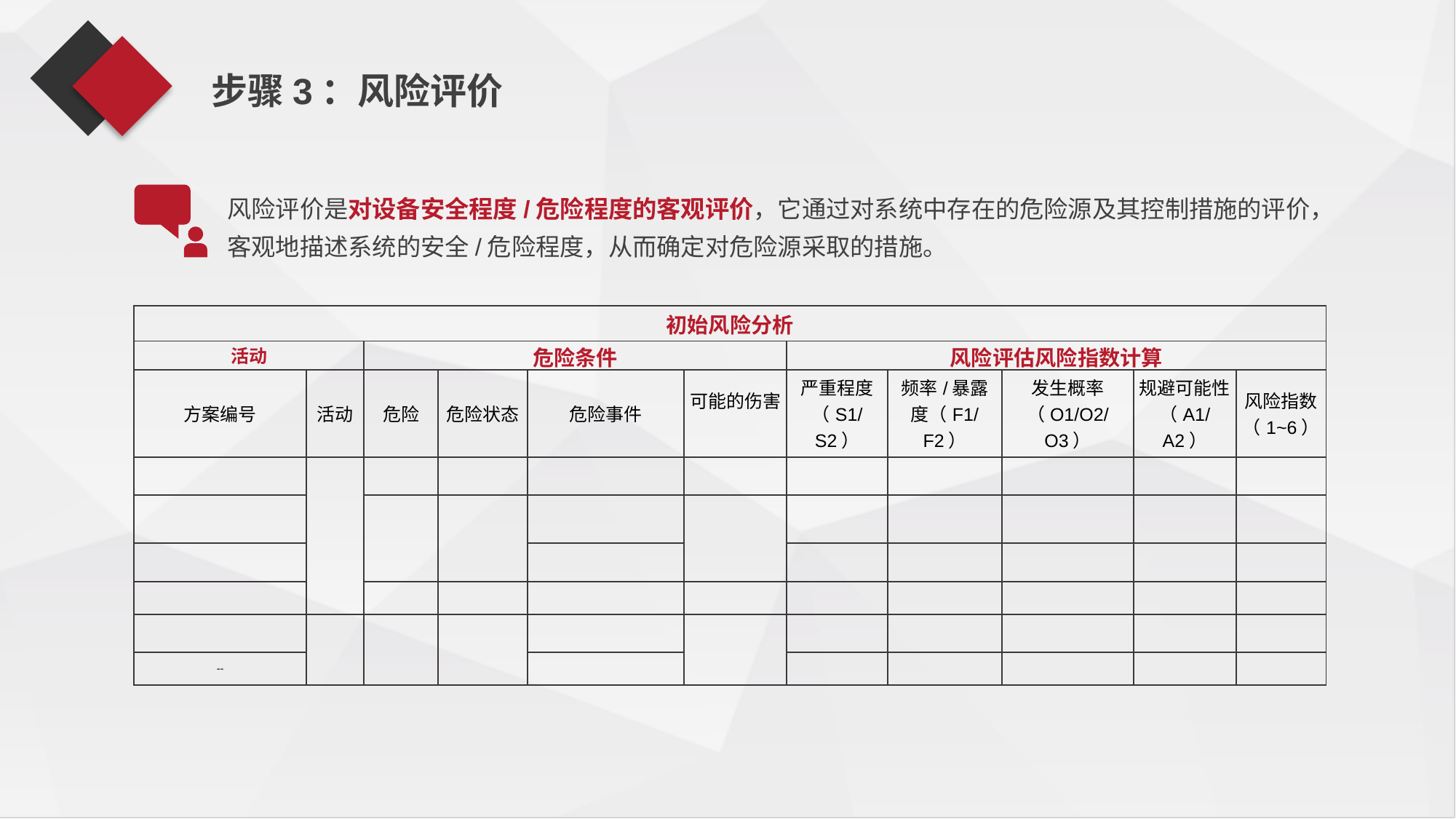

步骤3：风险评价
风险评价是对设备安全程度/危险程度的客观评价，它通过对系统中存在的危险源及其控制措施的评价，客观地描述系统的安全/危险程度，从而确定对危险源采取的措施。

| 初始风险分析 |  |  |  |  |  |  |  |  |  |  |
| --- | --- | --- | --- | --- | --- | --- | --- | --- | --- | --- |
| 活动 |  | 危险条件 |  |  |  | 风险评估风险指数计算 |  |  |  |  |
| 方案编号 | 活动 | 危险 | 危险状态 | 危险事件 | 可能的伤害 | 严重程度（S1/S2） | 频率/暴露度（F1/F2） | 发生概率（O1/O2/O3） | 规避可能性（A1/A2） | 风险指数 （1~6） |
|  |  |  |  |  |  |  |  |  |  |  |
|  |  |  |  |  |  |  |  |  |  |  |
|  |  |  |  |  |  |  |  |  |  |  |
|  |  |  |  |  |  |  |  |  |  |  |
|  |  |  |  |  |  |  |  |  |  |  |
|  |  |  |  |  |  |  |  |  |  |  |
| -- |  |  |  |  |  |  |  |  |  |  |